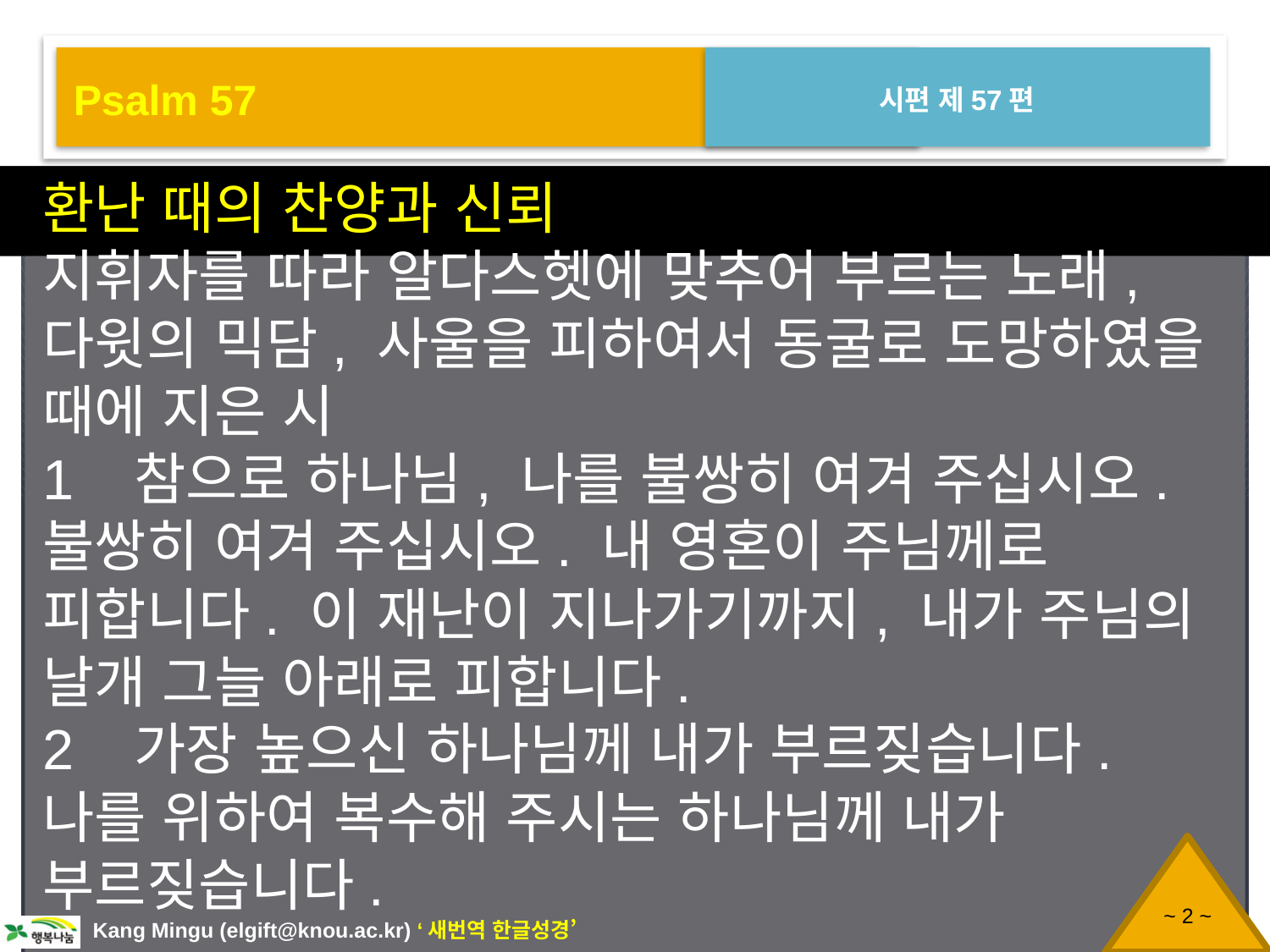

Psalm 57
시편 제57편
환난 때의 찬양과 신뢰
지휘자를 따라 알다스헷에 맞추어 부르는 노래, 다윗의 믹담, 사울을 피하여서 동굴로 도망하였을 때에 지은 시
1   참으로 하나님, 나를 불쌍히 여겨 주십시오. 불쌍히 여겨 주십시오. 내 영혼이 주님께로 피합니다. 이 재난이 지나가기까지, 내가 주님의 날개 그늘 아래로 피합니다.
2   가장 높으신 하나님께 내가 부르짖습니다. 나를 위하여 복수해 주시는 하나님께 내가 부르짖습니다.